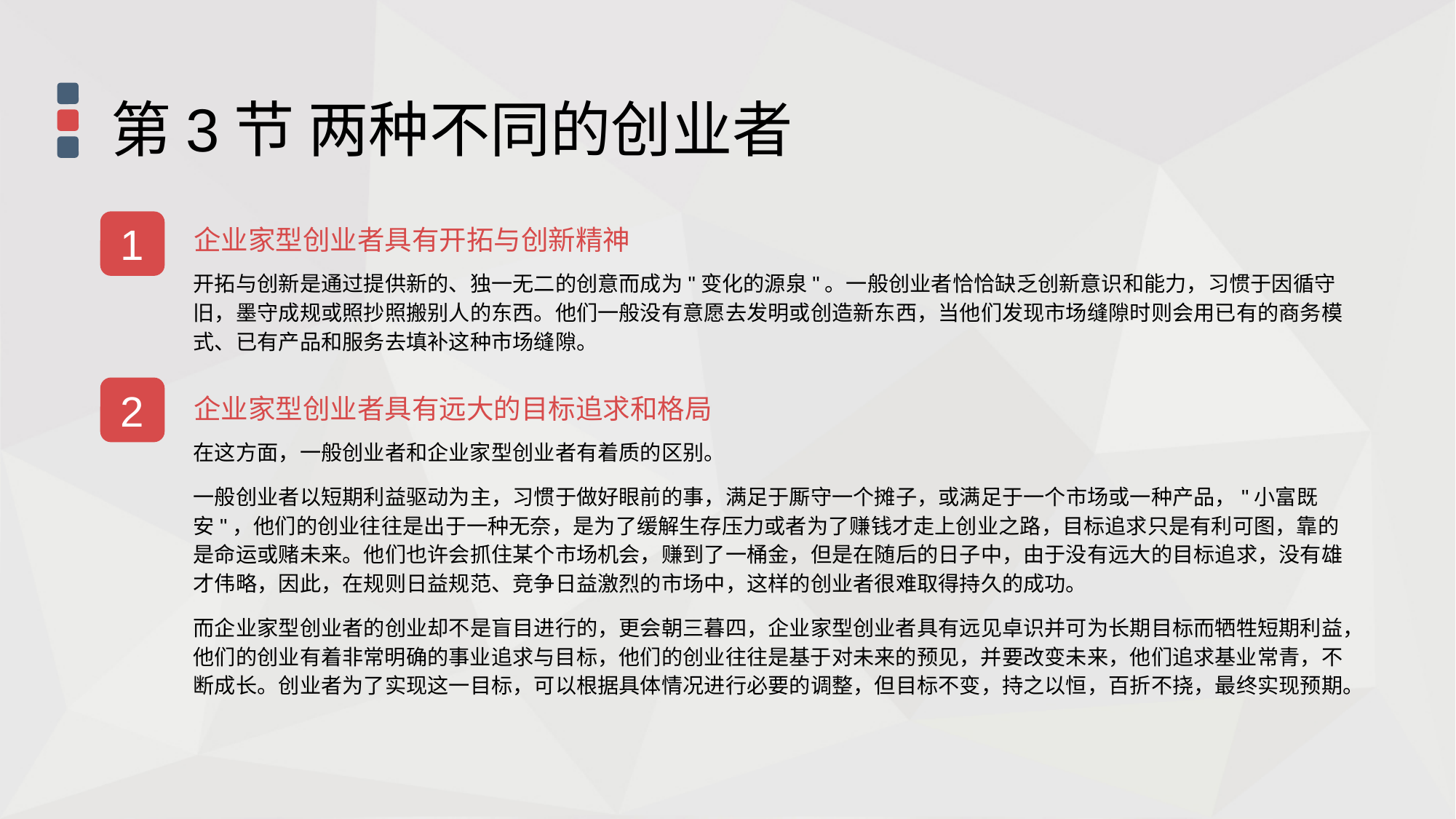

第3节 两种不同的创业者
1
企业家型创业者具有开拓与创新精神
开拓与创新是通过提供新的、独一无二的创意而成为"变化的源泉"。一般创业者恰恰缺乏创新意识和能力，习惯于因循守旧，墨守成规或照抄照搬别人的东西。他们一般没有意愿去发明或创造新东西，当他们发现市场缝隙时则会用已有的商务模式、已有产品和服务去填补这种市场缝隙。
2
企业家型创业者具有远大的目标追求和格局
在这方面，一般创业者和企业家型创业者有着质的区别。
一般创业者以短期利益驱动为主，习惯于做好眼前的事，满足于厮守一个摊子，或满足于一个市场或一种产品，"小富既安"，他们的创业往往是出于一种无奈，是为了缓解生存压力或者为了赚钱才走上创业之路，目标追求只是有利可图，靠的是命运或赌未来。他们也许会抓住某个市场机会，赚到了一桶金，但是在随后的日子中，由于没有远大的目标追求，没有雄才伟略，因此，在规则日益规范、竞争日益激烈的市场中，这样的创业者很难取得持久的成功。
而企业家型创业者的创业却不是盲目进行的，更会朝三暮四，企业家型创业者具有远见卓识并可为长期目标而牺牲短期利益，他们的创业有着非常明确的事业追求与目标，他们的创业往往是基于对未来的预见，并要改变未来，他们追求基业常青，不断成长。创业者为了实现这一目标，可以根据具体情况进行必要的调整，但目标不变，持之以恒，百折不挠，最终实现预期。